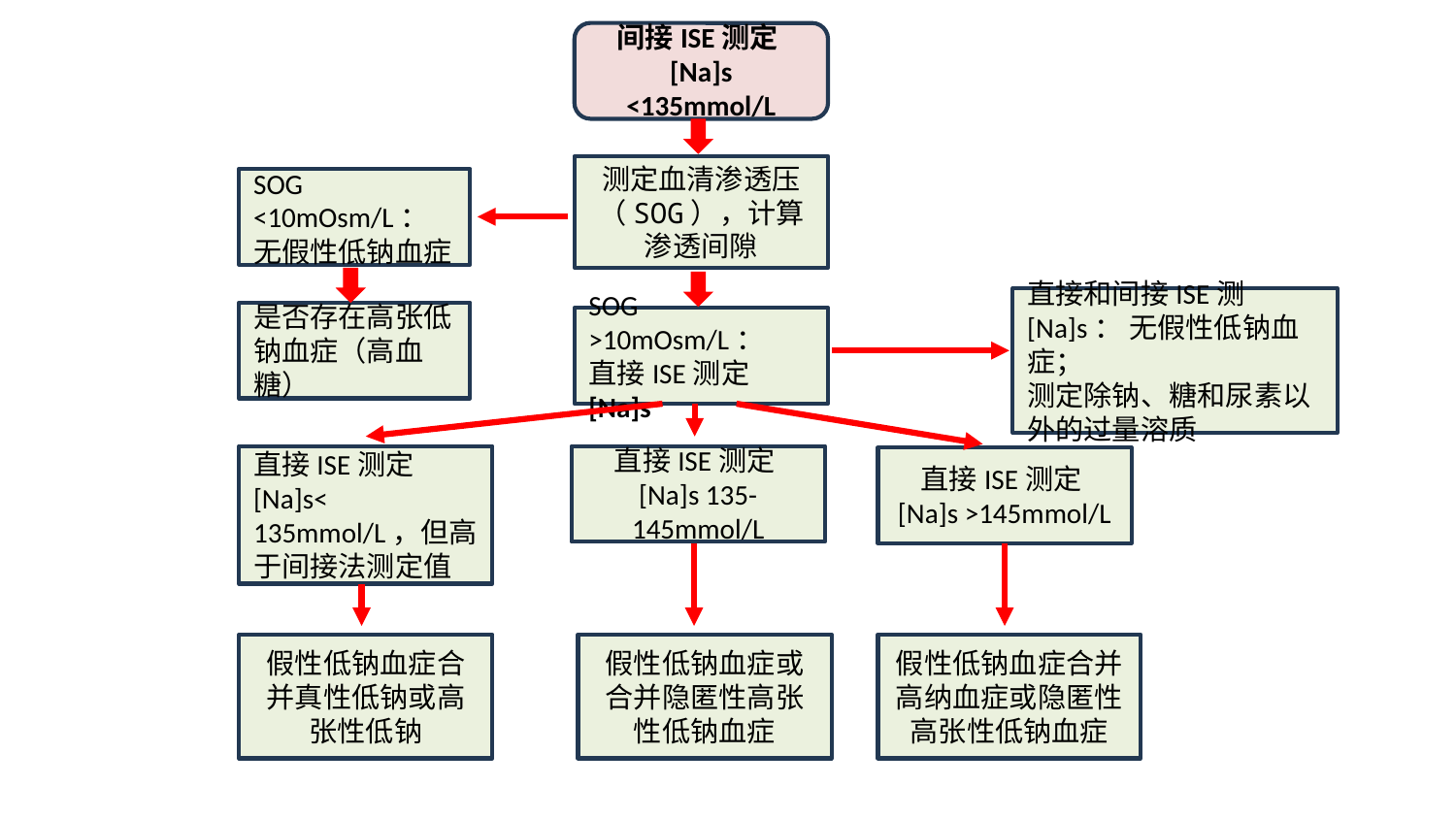

间接ISE测定[Na]s
<135mmol/L

测定血清渗透压（SOG），计算渗透间隙
SOG <10mOsm/L：
无假性低钠血症

直接和间接ISE测[Na]s： 无假性低钠血症；
测定除钠、糖和尿素以外的过量溶质
是否存在高张低钠血症（高血糖）
SOG >10mOsm/L：
直接ISE测定[Na]s
直接ISE测定[Na]s< 135mmol/L，但高于间接法测定值
直接ISE测定[Na]s 135-145mmol/L
直接ISE测定[Na]s >145mmol/L
假性低钠血症合并真性低钠或高张性低钠
假性低钠血症或合并隐匿性高张性低钠血症
假性低钠血症合并高纳血症或隐匿性高张性低钠血症